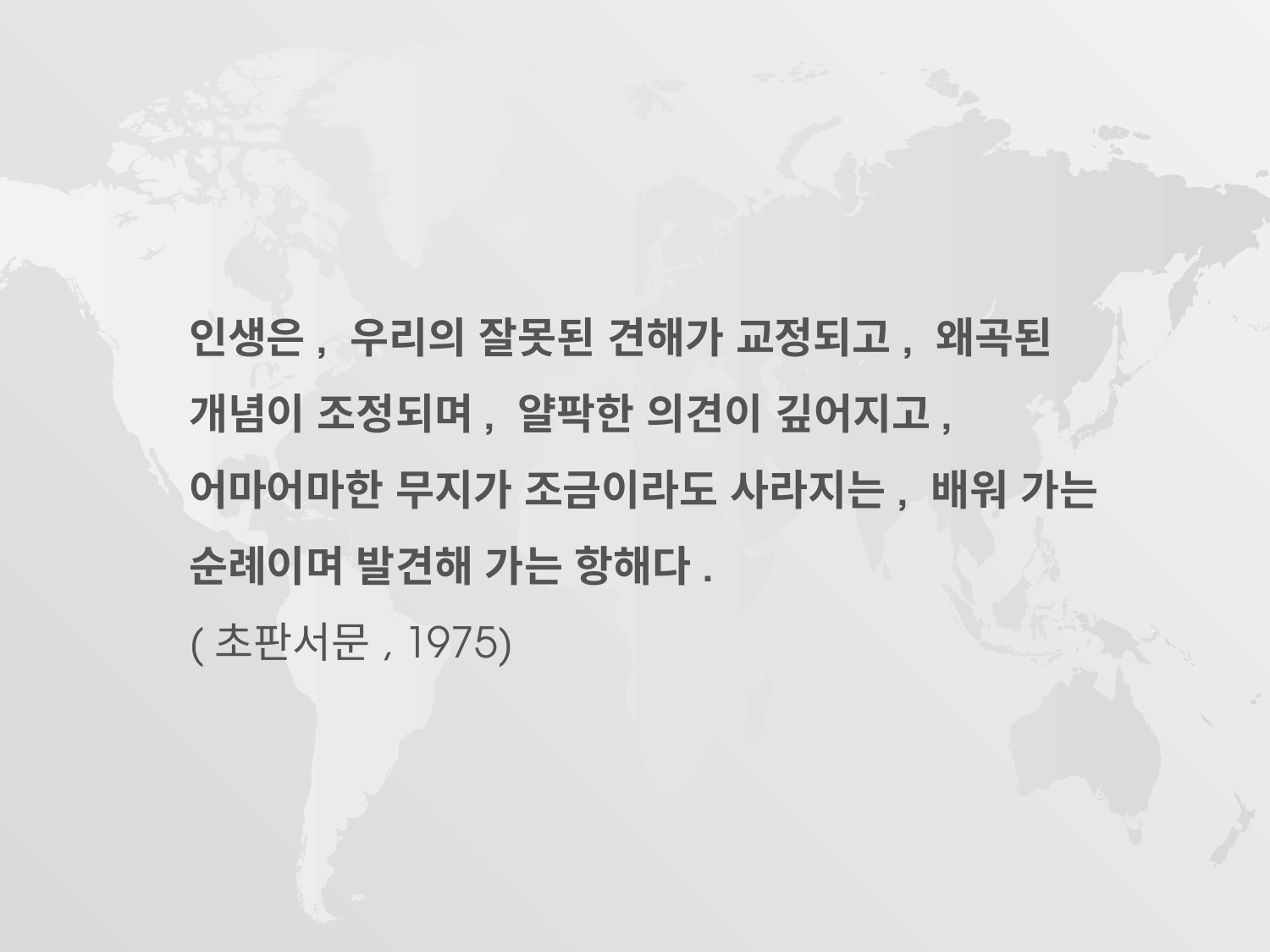

인생은, 우리의 잘못된 견해가 교정되고, 왜곡된 개념이 조정되며, 얄팍한 의견이 깊어지고, 어마어마한 무지가 조금이라도 사라지는, 배워 가는 순례이며 발견해 가는 항해다.
(초판서문, 1975)